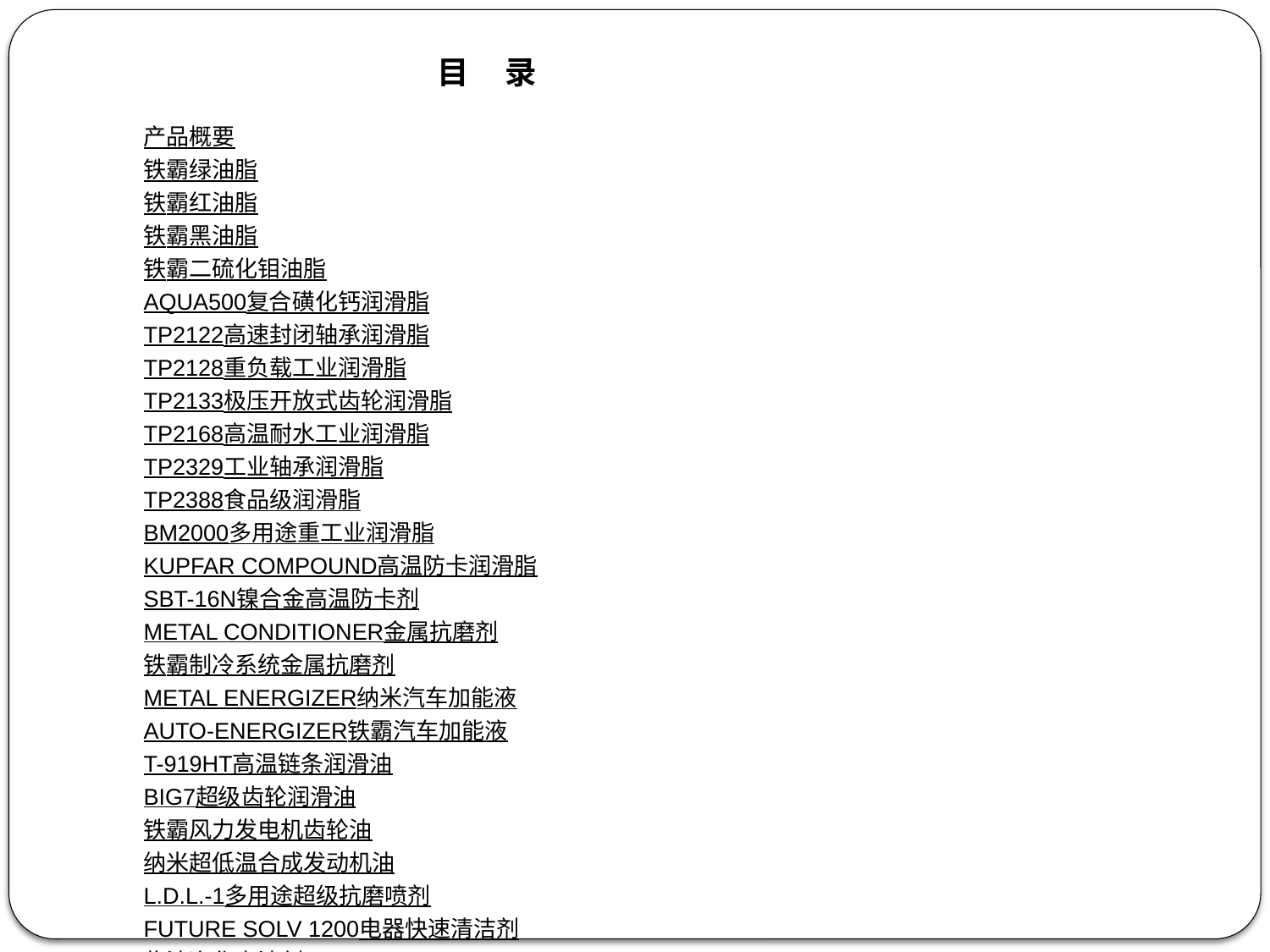

目     录
产品概要
铁霸绿油脂
铁霸红油脂
铁霸黑油脂
铁霸二硫化钼油脂
AQUA500复合磺化钙润滑脂
TP2122高速封闭轴承润滑脂
TP2128重负载工业润滑脂
TP2133极压开放式齿轮润滑脂
TP2168高温耐水工业润滑脂
TP2329工业轴承润滑脂
TP2388食品级润滑脂
BM2000多用途重工业润滑脂
KUPFAR COMPOUND高温防卡润滑脂
SBT-16N镍合金高温防卡剂
METAL CONDITIONER金属抗磨剂
铁霸制冷系统金属抗磨剂
METAL ENERGIZER纳米汽车加能液
AUTO-ENERGIZER铁霸汽车加能液
T-919HT高温链条润滑油
BIG7超级齿轮润滑油
铁霸风力发电机齿轮油
纳米超低温合成发动机油
L.D.L.-1多用途超级抗磨喷剂
FUTURE SOLV 1200电器快速清洁剂
柴油净化省油剂
M30